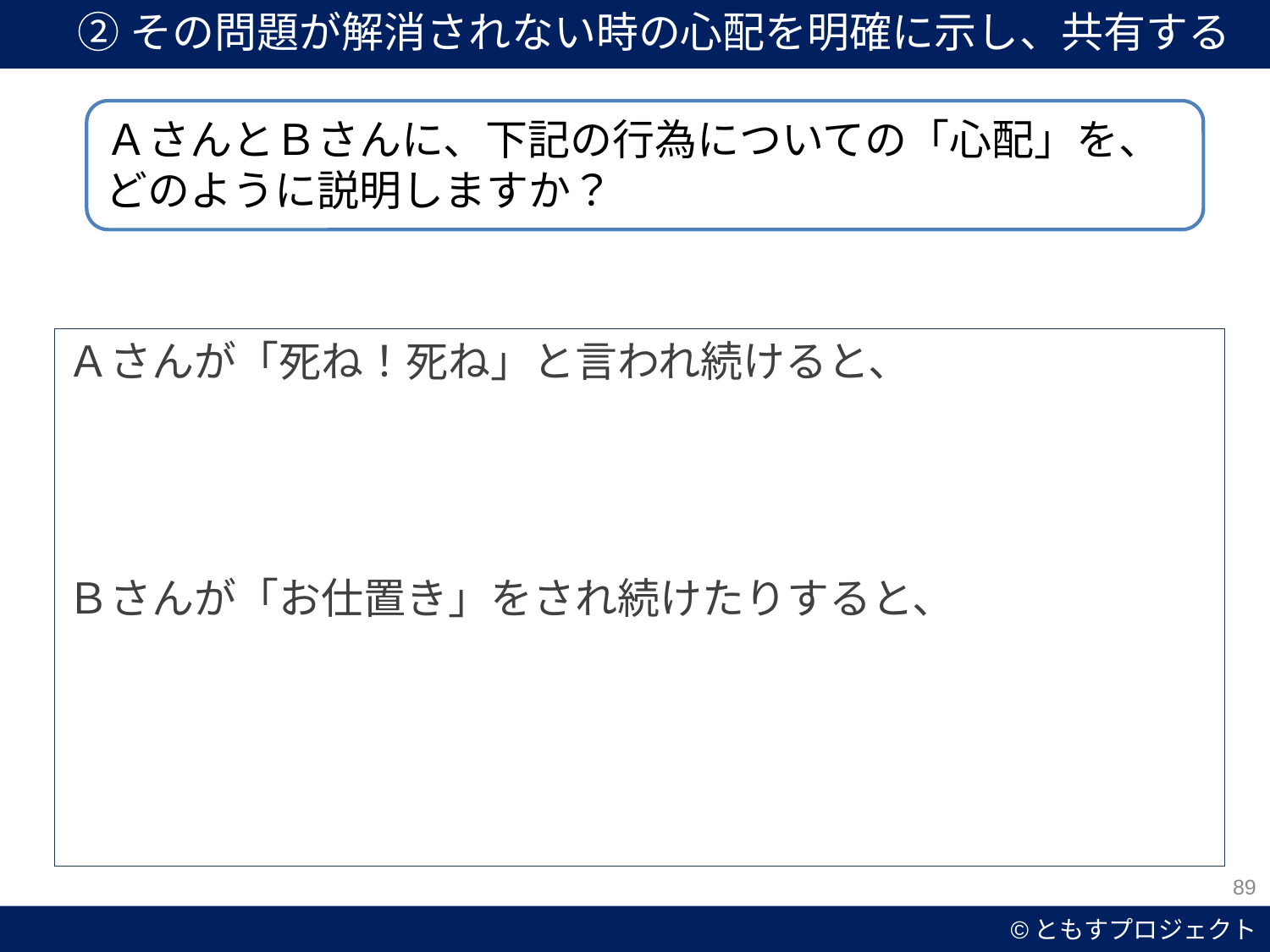

②その問題が解消されない時の心配を明確に示し、共有する
ＡさんとＢさんに、下記の行為についての「心配」を、どのように説明しますか？
Ａさんが「死ね！死ね」と言われ続けると、

Ｂさんが「お仕置き」をされ続けたりすると、

89
53
©ともすプロジェクト